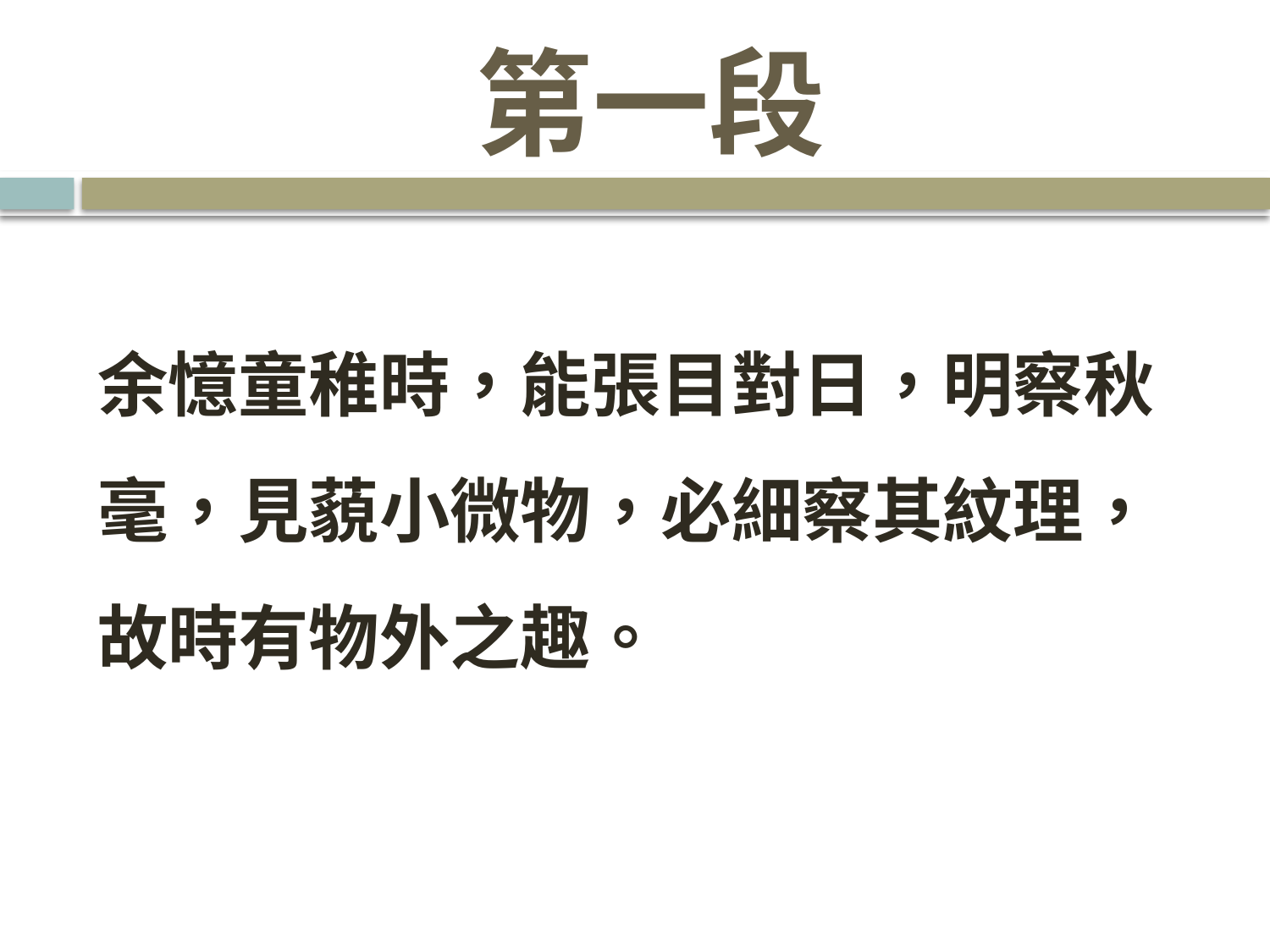

# 第一段
余憶童稚時，能張目對日，明察秋毫，見藐小微物，必細察其紋理，故時有物外之趣。